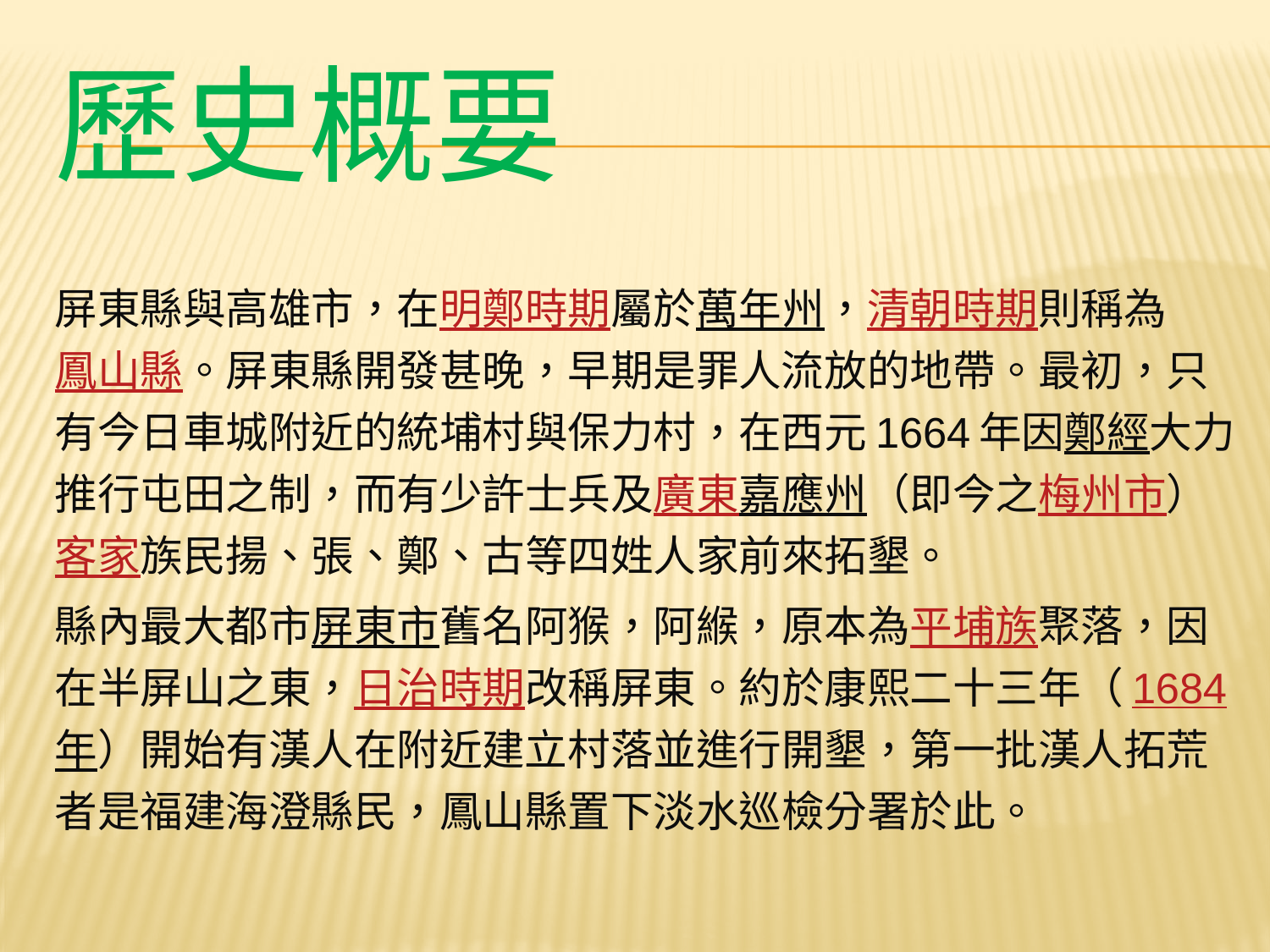

# 歷史概要

屏東縣與高雄市，在明鄭時期屬於萬年州，清朝時期則稱為鳳山縣。屏東縣開發甚晚，早期是罪人流放的地帶。最初，只有今日車城附近的統埔村與保力村，在西元1664年因鄭經大力推行屯田之制，而有少許士兵及廣東嘉應州（即今之梅州市）客家族民揚、張、鄭、古等四姓人家前來拓墾。
縣內最大都市屏東市舊名阿猴，阿緱，原本為平埔族聚落，因在半屏山之東，日治時期改稱屏東。約於康熙二十三年（1684年）開始有漢人在附近建立村落並進行開墾，第一批漢人拓荒者是福建海澄縣民，鳳山縣置下淡水巡檢分署於此。